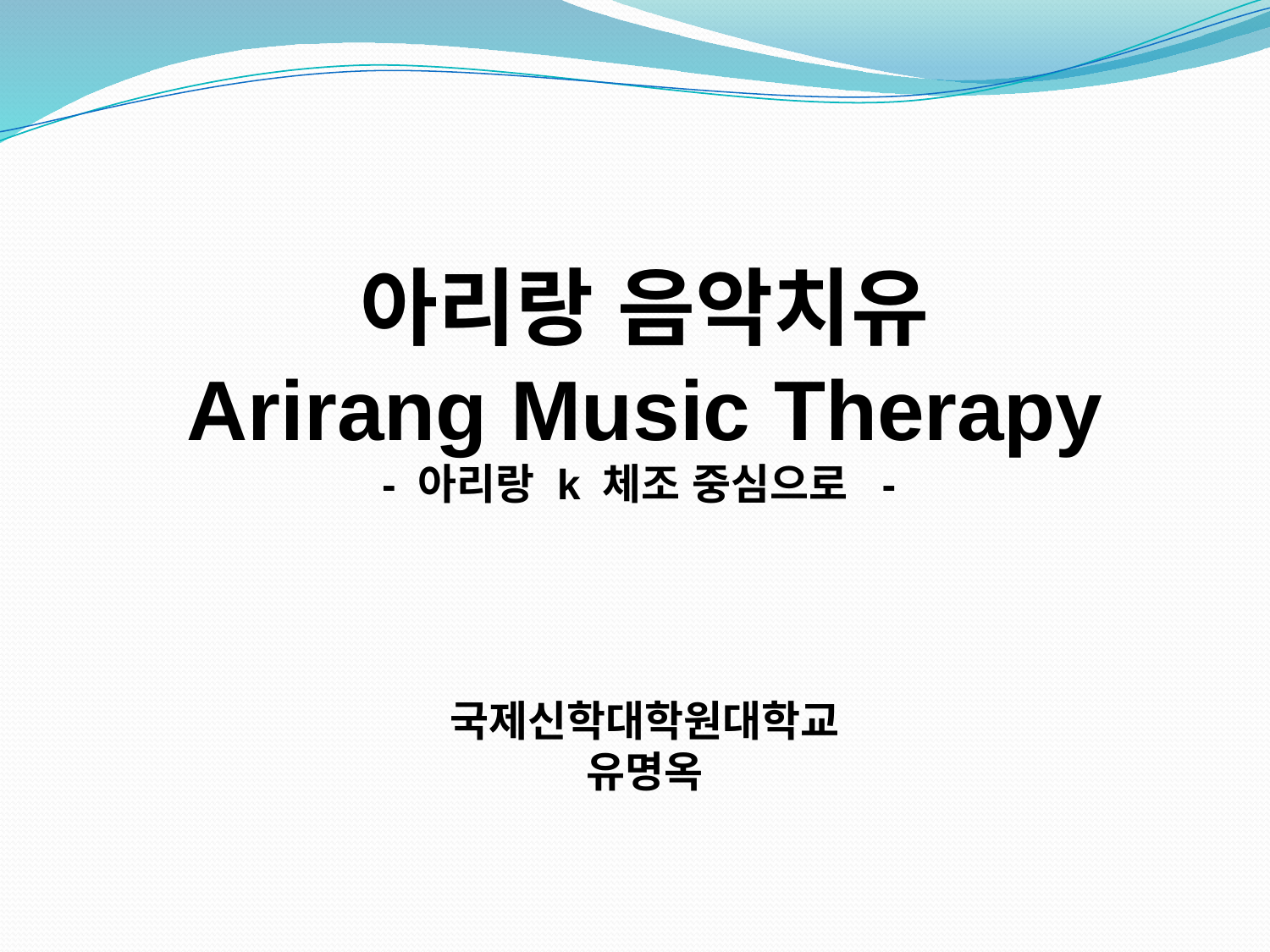

아리랑 음악치유
Arirang Music Therapy
- 아리랑 k 체조 중심으로  -

국제신학대학원대학교
유명옥